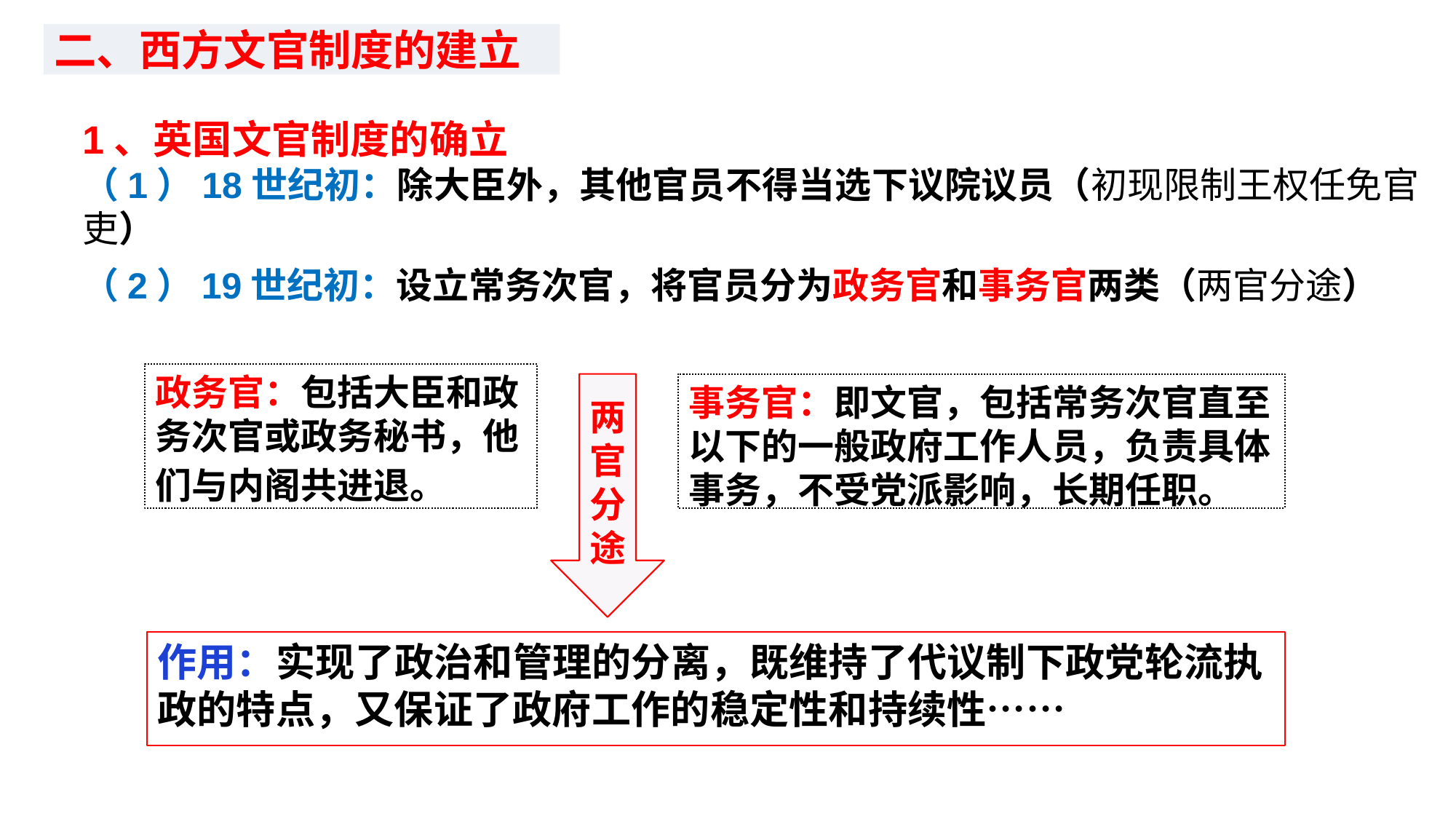

二、西方文官制度的建立
1、英国文官制度的确立
（1）18世纪初：除大臣外，其他官员不得当选下议院议员（初现限制王权任免官吏）
（2）19世纪初：设立常务次官，将官员分为政务官和事务官两类（两官分途）
政务官：包括大臣和政务次官或政务秘书，他们与内阁共进退。退。
两官分途
事务官：即文官，包括常务次官直至以下的一般政府工作人员，负责具体事务，不受党派影响，长期任职。
作用：实现了政治和管理的分离，既维持了代议制下政党轮流执政的特点，又保证了政府工作的稳定性和持续性……